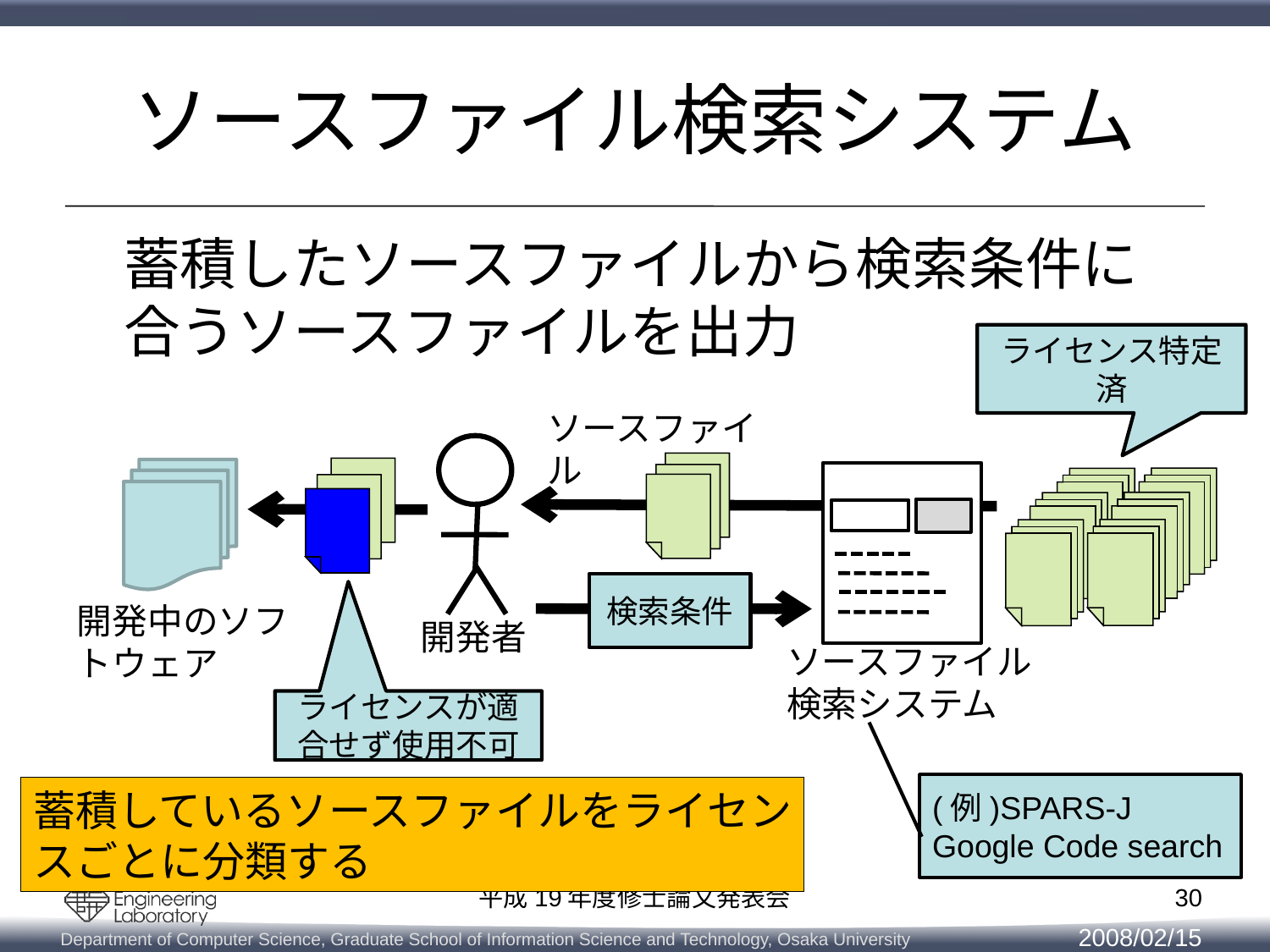

# ソースファイル検索システム
	蓄積したソースファイルから検索条件に合うソースファイルを出力
ライセンス特定済
ソースファイル

検索条件
開発中のソフトウェア
開発者
ソースファイル検索システム
ライセンスが適合せず使用不可
(例)SPARS-J
Google Code search
蓄積しているソースファイルをライセンスごとに分類する
30
平成19年度修士論文発表会
2008/02/15